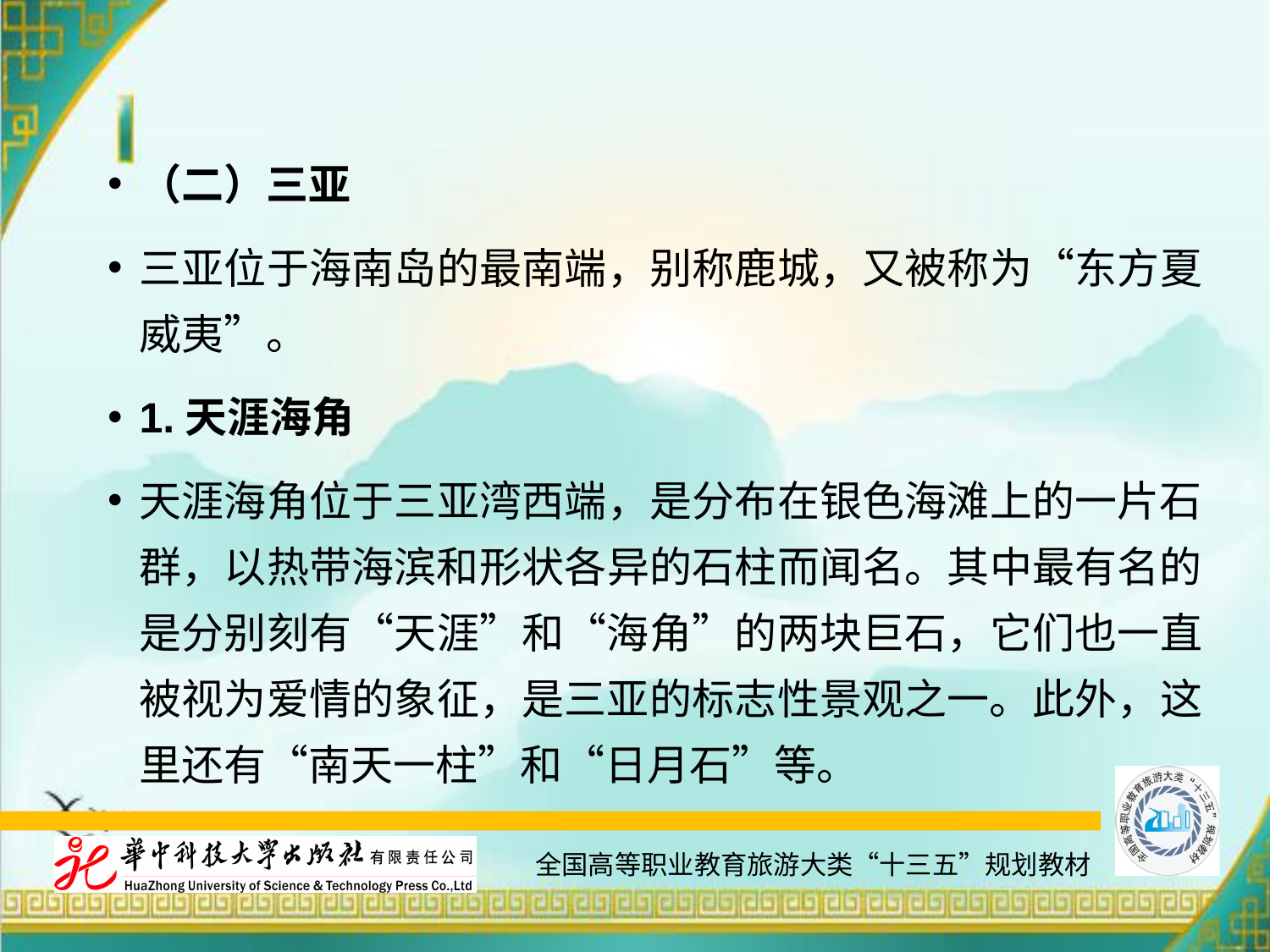

#
（二）三亚
三亚位于海南岛的最南端，别称鹿城，又被称为“东方夏威夷”。
1.天涯海角
天涯海角位于三亚湾西端，是分布在银色海滩上的一片石群，以热带海滨和形状各异的石柱而闻名。其中最有名的是分别刻有“天涯”和“海角”的两块巨石，它们也一直被视为爱情的象征，是三亚的标志性景观之一。此外，这里还有“南天一柱”和“日月石”等。